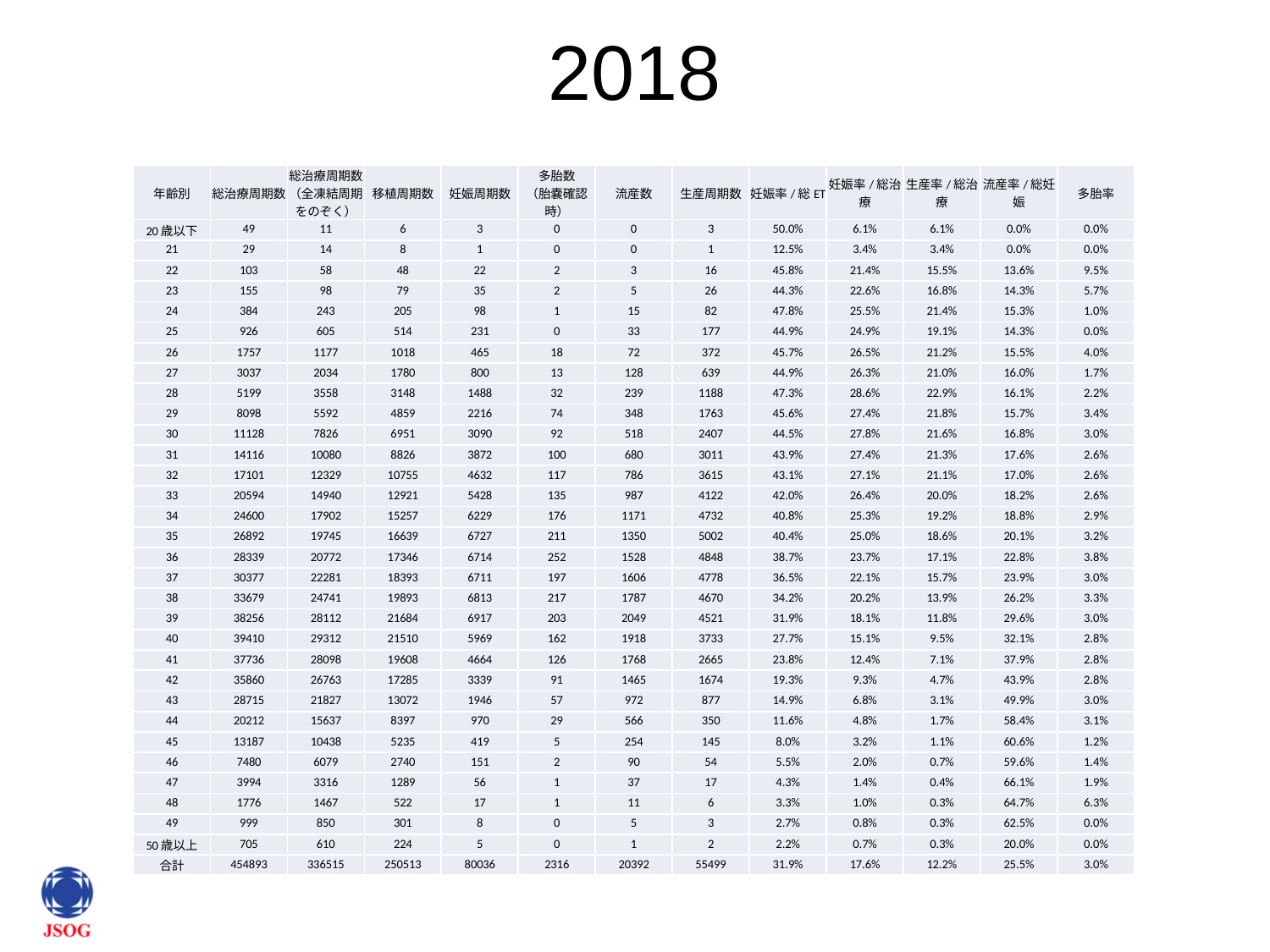

# 2018
| 年齢別 | 総治療周期数 | 総治療周期数（全凍結周期をのぞく） | 移植周期数 | 妊娠周期数 | 多胎数 （胎嚢確認時） | 流産数 | 生産周期数 | 妊娠率/総ET | 妊娠率/総治療 | 生産率/総治療 | 流産率/総妊娠 | 多胎率 |
| --- | --- | --- | --- | --- | --- | --- | --- | --- | --- | --- | --- | --- |
| 20歳以下 | 49 | 11 | 6 | 3 | 0 | 0 | 3 | 50.0% | 6.1% | 6.1% | 0.0% | 0.0% |
| 21 | 29 | 14 | 8 | 1 | 0 | 0 | 1 | 12.5% | 3.4% | 3.4% | 0.0% | 0.0% |
| 22 | 103 | 58 | 48 | 22 | 2 | 3 | 16 | 45.8% | 21.4% | 15.5% | 13.6% | 9.5% |
| 23 | 155 | 98 | 79 | 35 | 2 | 5 | 26 | 44.3% | 22.6% | 16.8% | 14.3% | 5.7% |
| 24 | 384 | 243 | 205 | 98 | 1 | 15 | 82 | 47.8% | 25.5% | 21.4% | 15.3% | 1.0% |
| 25 | 926 | 605 | 514 | 231 | 0 | 33 | 177 | 44.9% | 24.9% | 19.1% | 14.3% | 0.0% |
| 26 | 1757 | 1177 | 1018 | 465 | 18 | 72 | 372 | 45.7% | 26.5% | 21.2% | 15.5% | 4.0% |
| 27 | 3037 | 2034 | 1780 | 800 | 13 | 128 | 639 | 44.9% | 26.3% | 21.0% | 16.0% | 1.7% |
| 28 | 5199 | 3558 | 3148 | 1488 | 32 | 239 | 1188 | 47.3% | 28.6% | 22.9% | 16.1% | 2.2% |
| 29 | 8098 | 5592 | 4859 | 2216 | 74 | 348 | 1763 | 45.6% | 27.4% | 21.8% | 15.7% | 3.4% |
| 30 | 11128 | 7826 | 6951 | 3090 | 92 | 518 | 2407 | 44.5% | 27.8% | 21.6% | 16.8% | 3.0% |
| 31 | 14116 | 10080 | 8826 | 3872 | 100 | 680 | 3011 | 43.9% | 27.4% | 21.3% | 17.6% | 2.6% |
| 32 | 17101 | 12329 | 10755 | 4632 | 117 | 786 | 3615 | 43.1% | 27.1% | 21.1% | 17.0% | 2.6% |
| 33 | 20594 | 14940 | 12921 | 5428 | 135 | 987 | 4122 | 42.0% | 26.4% | 20.0% | 18.2% | 2.6% |
| 34 | 24600 | 17902 | 15257 | 6229 | 176 | 1171 | 4732 | 40.8% | 25.3% | 19.2% | 18.8% | 2.9% |
| 35 | 26892 | 19745 | 16639 | 6727 | 211 | 1350 | 5002 | 40.4% | 25.0% | 18.6% | 20.1% | 3.2% |
| 36 | 28339 | 20772 | 17346 | 6714 | 252 | 1528 | 4848 | 38.7% | 23.7% | 17.1% | 22.8% | 3.8% |
| 37 | 30377 | 22281 | 18393 | 6711 | 197 | 1606 | 4778 | 36.5% | 22.1% | 15.7% | 23.9% | 3.0% |
| 38 | 33679 | 24741 | 19893 | 6813 | 217 | 1787 | 4670 | 34.2% | 20.2% | 13.9% | 26.2% | 3.3% |
| 39 | 38256 | 28112 | 21684 | 6917 | 203 | 2049 | 4521 | 31.9% | 18.1% | 11.8% | 29.6% | 3.0% |
| 40 | 39410 | 29312 | 21510 | 5969 | 162 | 1918 | 3733 | 27.7% | 15.1% | 9.5% | 32.1% | 2.8% |
| 41 | 37736 | 28098 | 19608 | 4664 | 126 | 1768 | 2665 | 23.8% | 12.4% | 7.1% | 37.9% | 2.8% |
| 42 | 35860 | 26763 | 17285 | 3339 | 91 | 1465 | 1674 | 19.3% | 9.3% | 4.7% | 43.9% | 2.8% |
| 43 | 28715 | 21827 | 13072 | 1946 | 57 | 972 | 877 | 14.9% | 6.8% | 3.1% | 49.9% | 3.0% |
| 44 | 20212 | 15637 | 8397 | 970 | 29 | 566 | 350 | 11.6% | 4.8% | 1.7% | 58.4% | 3.1% |
| 45 | 13187 | 10438 | 5235 | 419 | 5 | 254 | 145 | 8.0% | 3.2% | 1.1% | 60.6% | 1.2% |
| 46 | 7480 | 6079 | 2740 | 151 | 2 | 90 | 54 | 5.5% | 2.0% | 0.7% | 59.6% | 1.4% |
| 47 | 3994 | 3316 | 1289 | 56 | 1 | 37 | 17 | 4.3% | 1.4% | 0.4% | 66.1% | 1.9% |
| 48 | 1776 | 1467 | 522 | 17 | 1 | 11 | 6 | 3.3% | 1.0% | 0.3% | 64.7% | 6.3% |
| 49 | 999 | 850 | 301 | 8 | 0 | 5 | 3 | 2.7% | 0.8% | 0.3% | 62.5% | 0.0% |
| 50歳以上 | 705 | 610 | 224 | 5 | 0 | 1 | 2 | 2.2% | 0.7% | 0.3% | 20.0% | 0.0% |
| 合計 | 454893 | 336515 | 250513 | 80036 | 2316 | 20392 | 55499 | 31.9% | 17.6% | 12.2% | 25.5% | 3.0% |